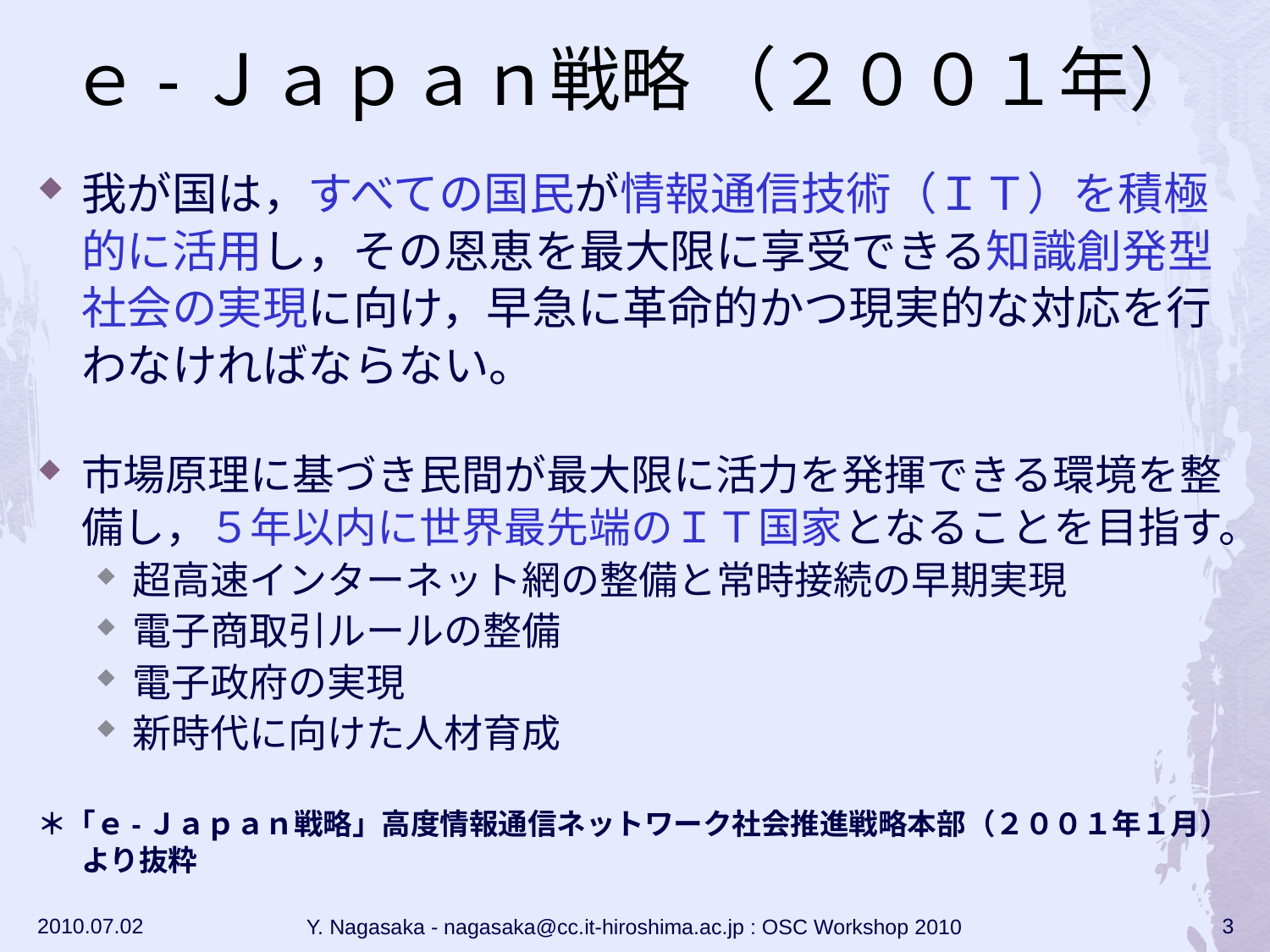

# ｅ-Ｊａｐａｎ戦略 （２００１年）
我が国は，すべての国民が情報通信技術（ＩＴ）を積極的に活用し，その恩恵を最大限に享受できる知識創発型社会の実現に向け，早急に革命的かつ現実的な対応を行わなければならない。

市場原理に基づき民間が最大限に活力を発揮できる環境を整備し，５年以内に世界最先端のＩＴ国家となることを目指す。
超高速インターネット網の整備と常時接続の早期実現
電子商取引ルールの整備
電子政府の実現
新時代に向けた人材育成

＊「ｅ-Ｊａｐａｎ戦略」高度情報通信ネットワーク社会推進戦略本部（２００１年１月）より抜粋
2010.07.02
Y. Nagasaka - nagasaka@cc.it-hiroshima.ac.jp : OSC Workshop 2010
3